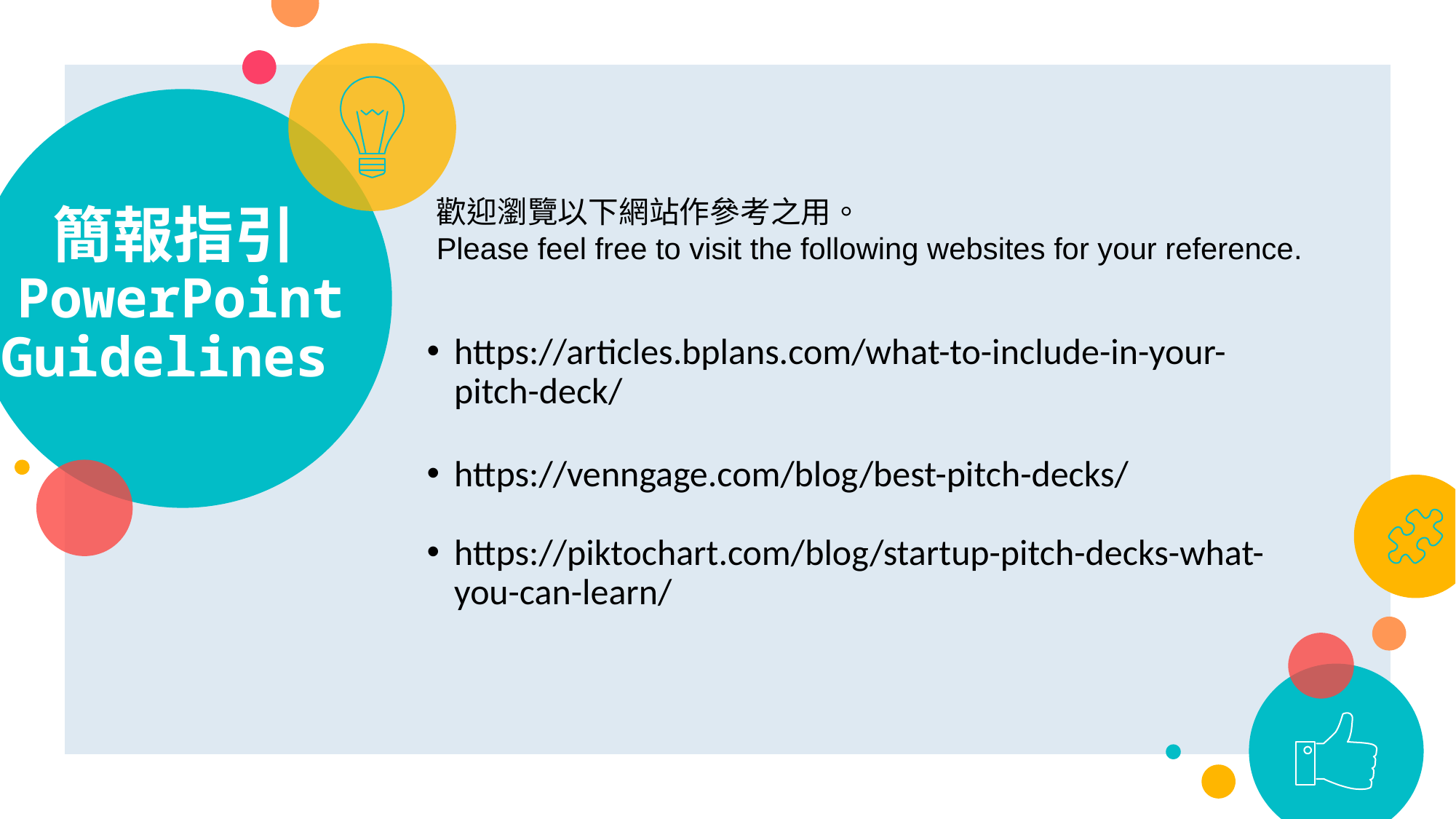

# 簡報指引PowerPoint Guidelines
歡迎瀏覽以下網站作參考之用。
Please feel free to visit the following websites for your reference.
https://articles.bplans.com/what-to-include-in-your-pitch-deck/
https://venngage.com/blog/best-pitch-decks/
https://piktochart.com/blog/startup-pitch-decks-what-you-can-learn/